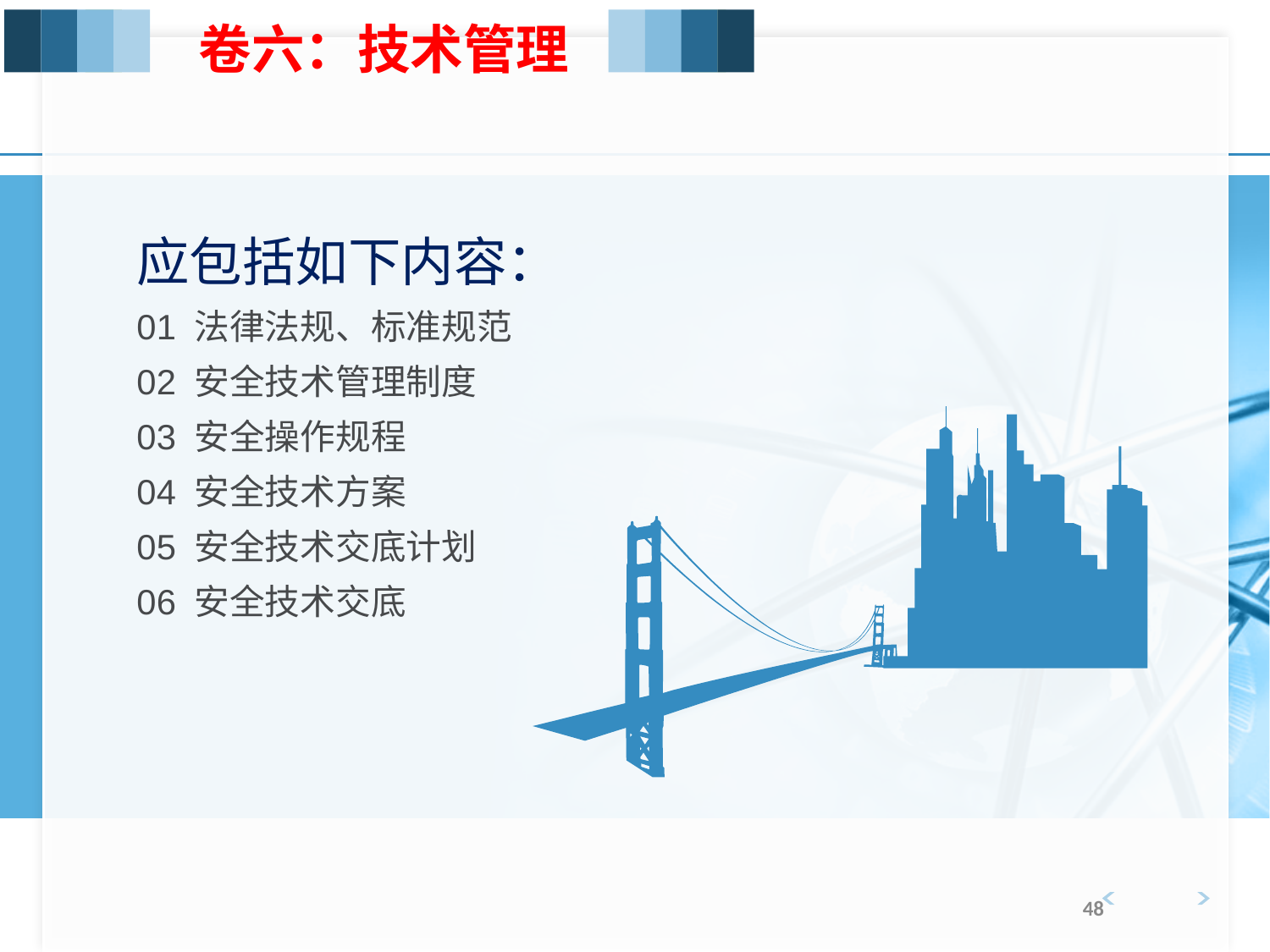

卷六：技术管理

应包括如下内容：
01 法律法规、标准规范
02 安全技术管理制度
03 安全操作规程
04 安全技术方案
05 安全技术交底计划
06 安全技术交底

48